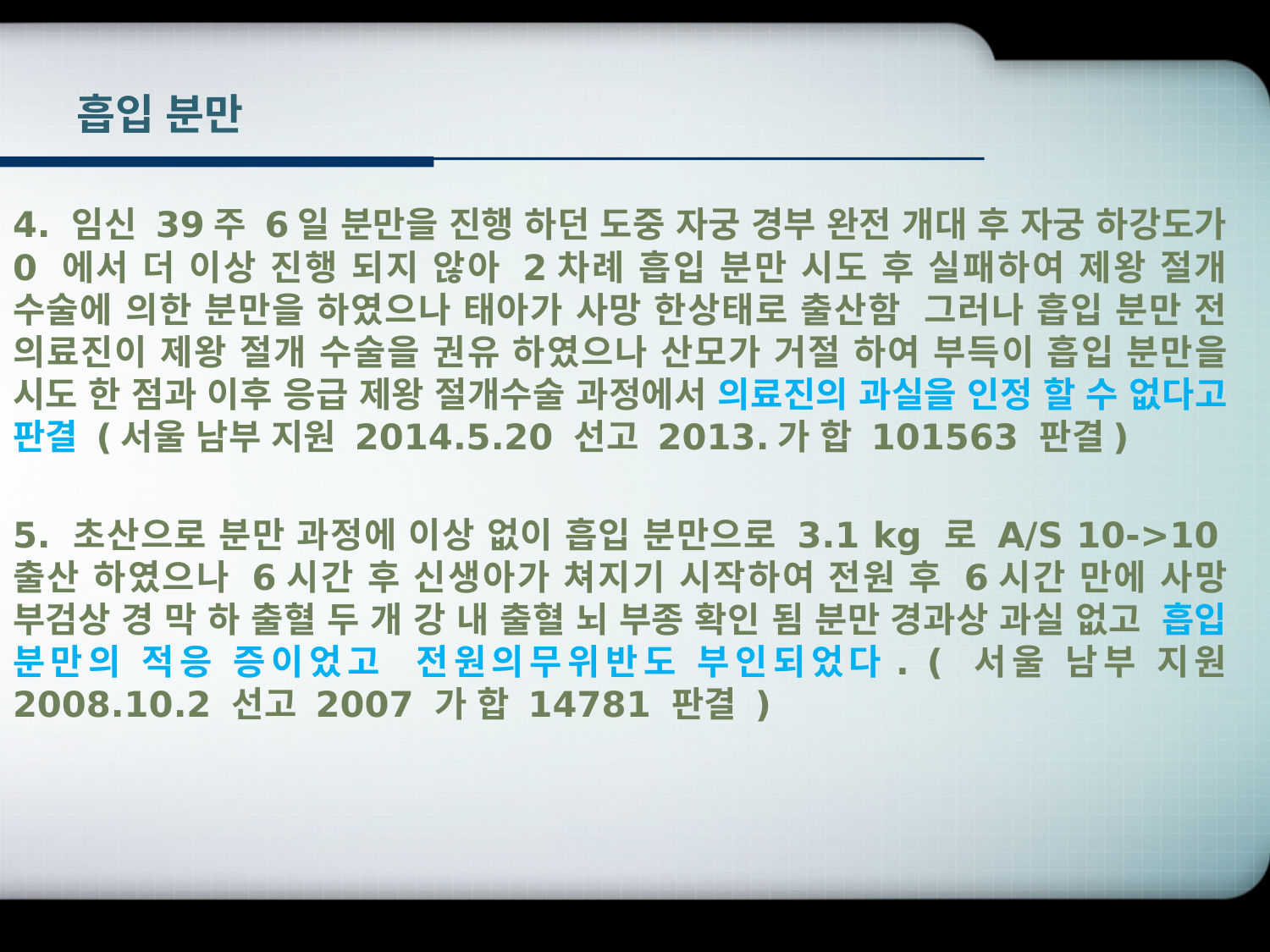

# 흡입 분만
4. 임신 39주 6일 분만을 진행 하던 도중 자궁 경부 완전 개대 후 자궁 하강도가 0 에서 더 이상 진행 되지 않아 2차례 흡입 분만 시도 후 실패하여 제왕 절개 수술에 의한 분만을 하였으나 태아가 사망 한상태로 출산함  그러나 흡입 분만 전 의료진이 제왕 절개 수술을 권유 하였으나 산모가 거절 하여 부득이 흡입 분만을 시도 한 점과 이후 응급 제왕 절개수술 과정에서 의료진의 과실을 인정 할 수 없다고 판결 (서울 남부 지원 2014.5.20 선고 2013.가 합 101563 판결)

5. 초산으로 분만 과정에 이상 없이 흡입 분만으로 3.1 kg 로 A/S 10->10출산 하였으나 6시간 후 신생아가 쳐지기 시작하여 전원 후 6시간 만에 사망 부검상 경 막 하 출혈 두 개 강 내 출혈 뇌 부종 확인 됨 분만 경과상 과실 없고  흡입 분만의 적응 증이었고  전원의무위반도 부인되었다. ( 서울 남부 지원 2008.10.2 선고 2007 가 합 14781 판결 )